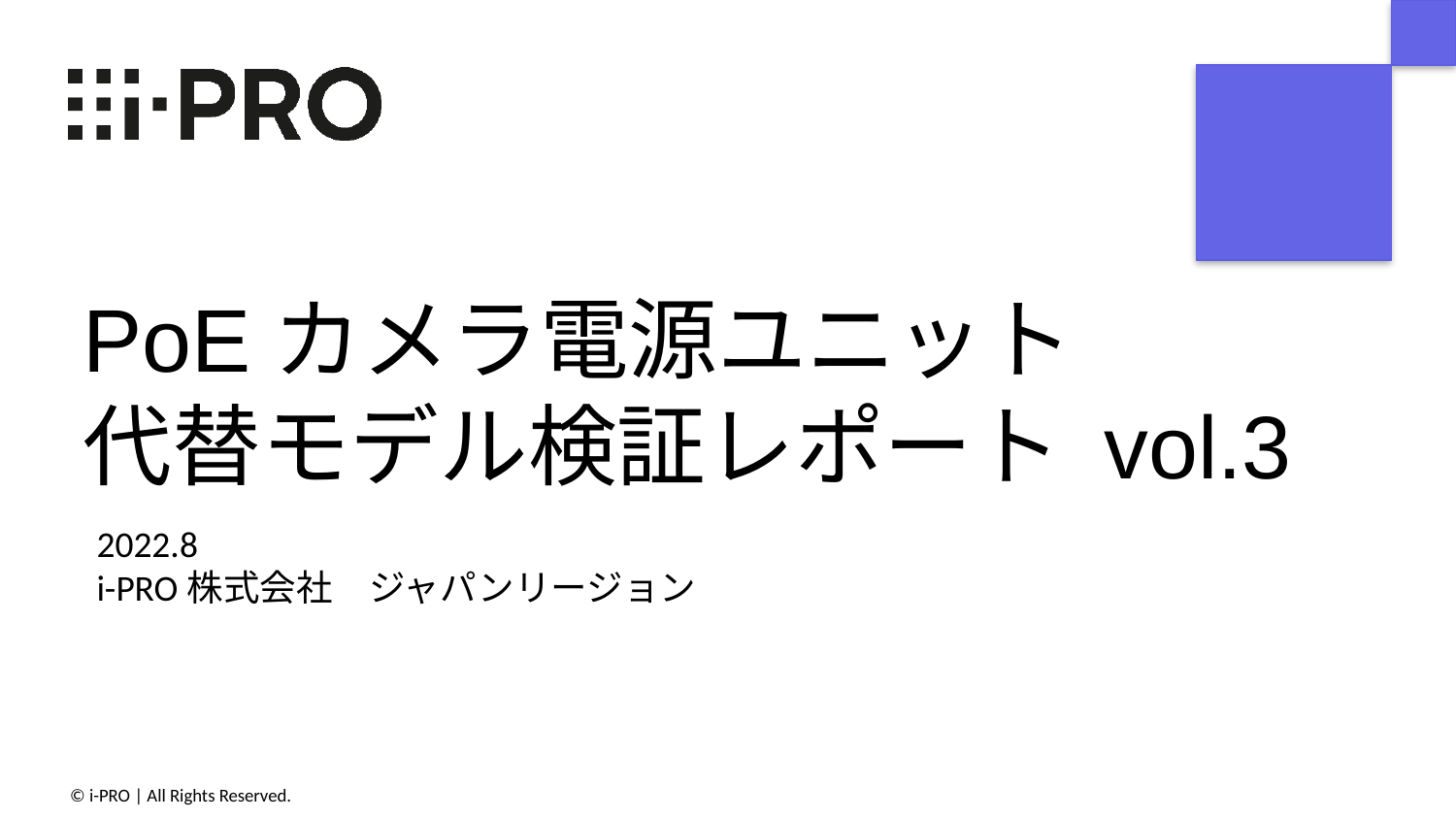

# PoEカメラ電源ユニット 代替モデル検証レポート vol.3
2022.8
i-PRO株式会社　ジャパンリージョン